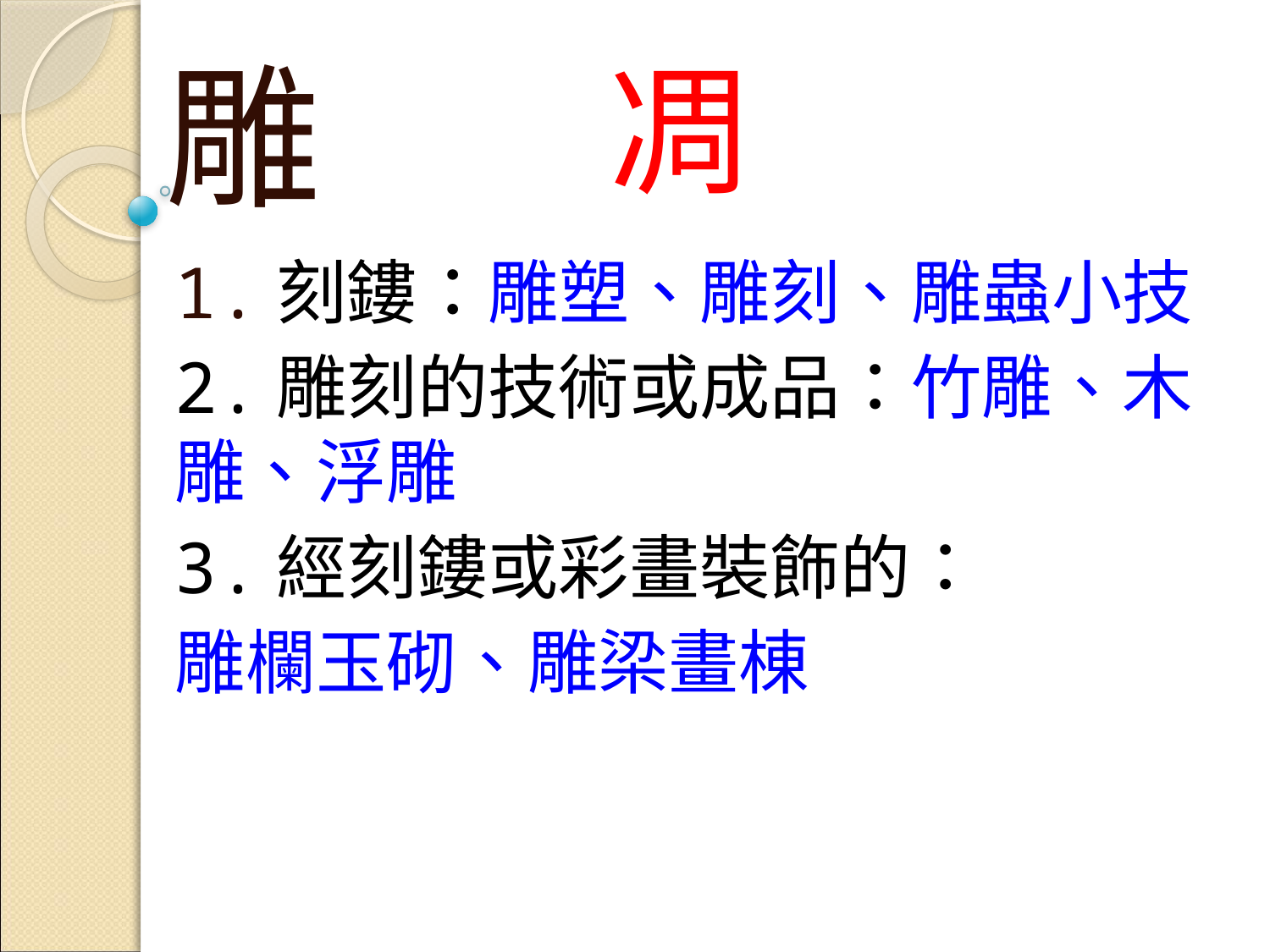

雕
# 凋
1.刻鏤：雕塑、雕刻、雕蟲小技
2.雕刻的技術或成品：竹雕、木雕、浮雕
3.經刻鏤或彩畫裝飾的：
雕欄玉砌、雕梁畫棟